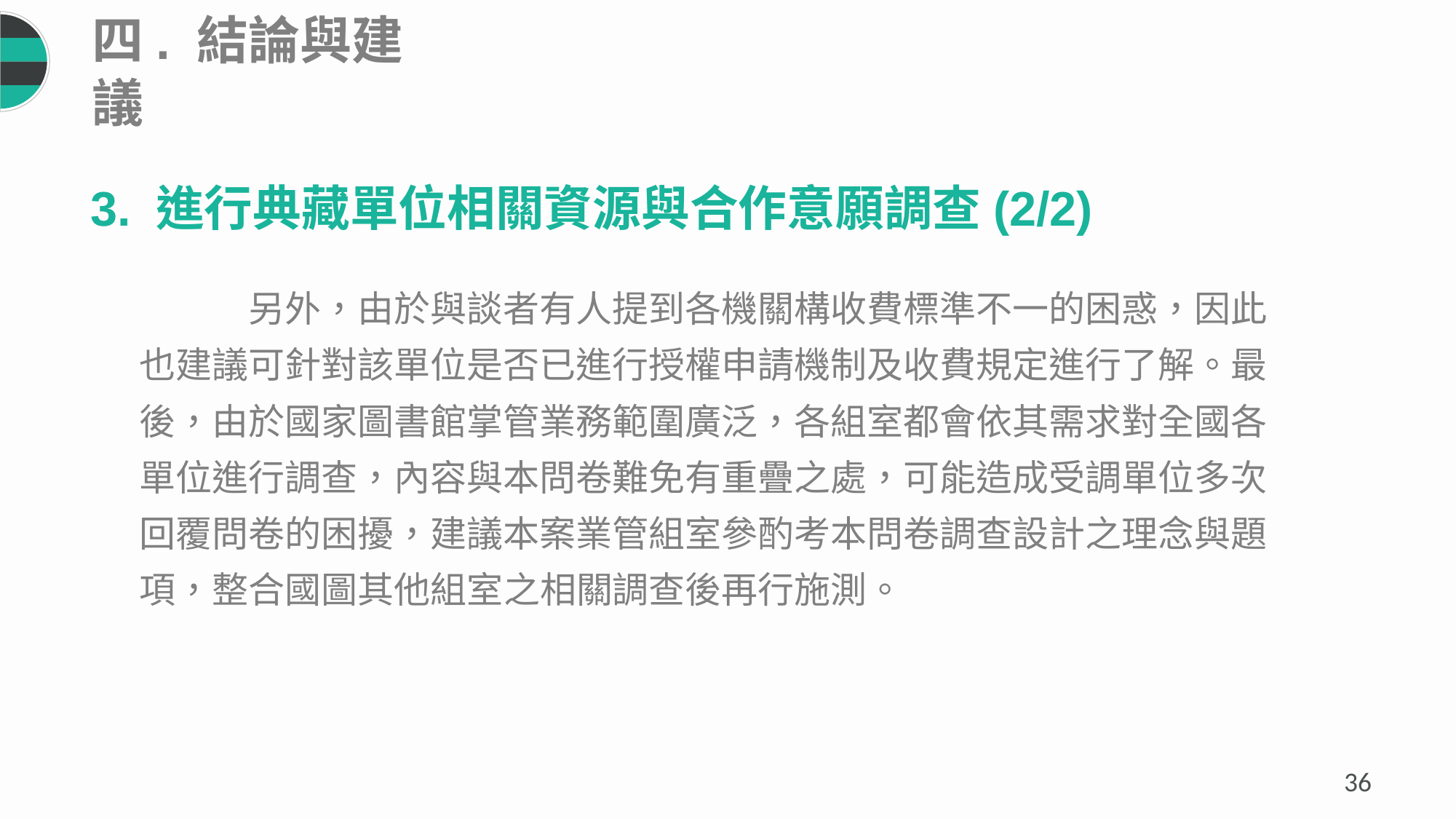

四. 結論與建議
3. 進行典藏單位相關資源與合作意願調查(2/2)
	另外，由於與談者有人提到各機關構收費標準不一的困惑，因此也建議可針對該單位是否已進行授權申請機制及收費規定進行了解。最後，由於國家圖書館掌管業務範圍廣泛，各組室都會依其需求對全國各單位進行調查，內容與本問卷難免有重疊之處，可能造成受調單位多次回覆問卷的困擾，建議本案業管組室參酌考本問卷調查設計之理念與題項，整合國圖其他組室之相關調查後再行施測。
36